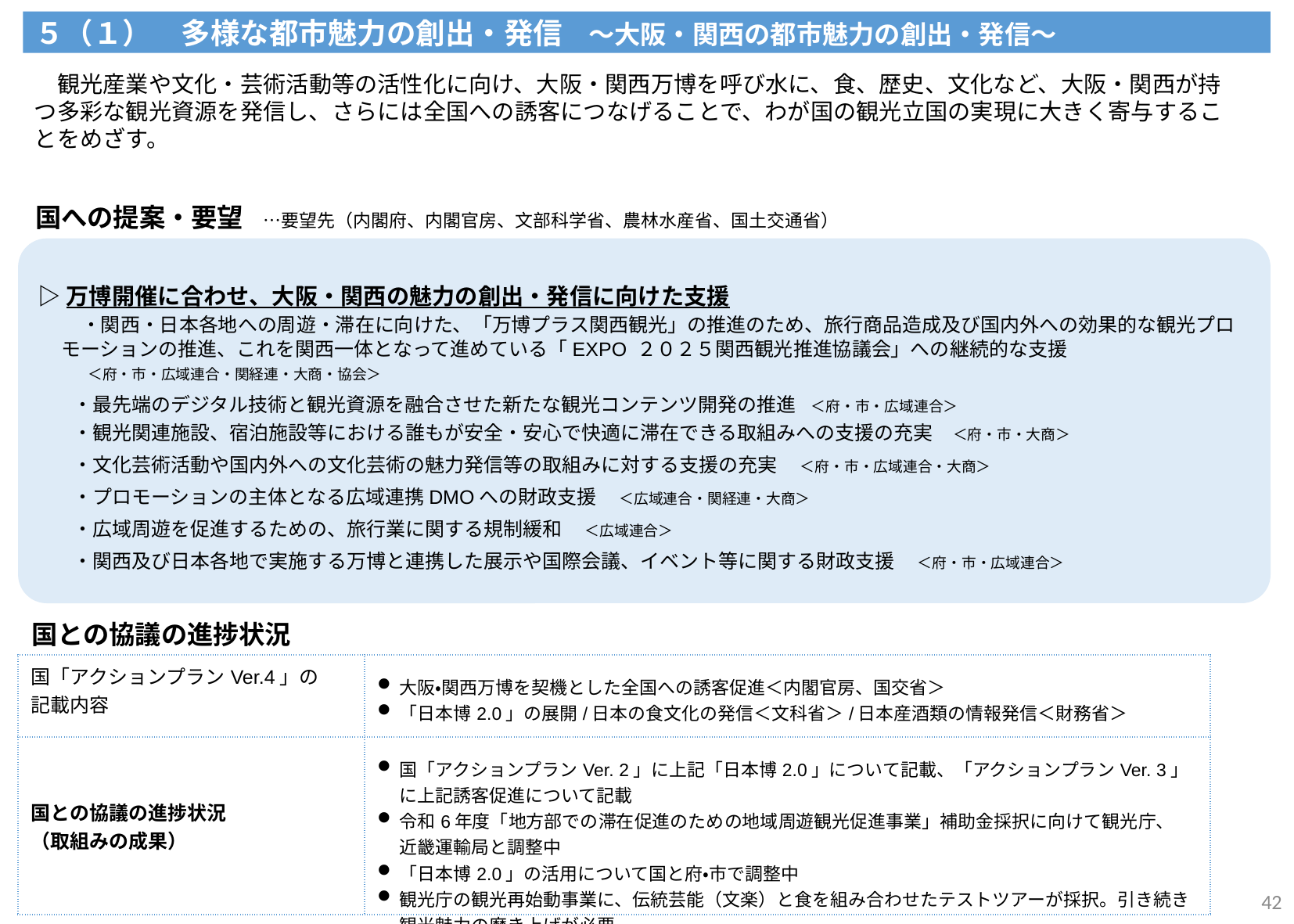

５（１）　多様な都市魅力の創出・発信　～大阪・関西の都市魅力の創出・発信～
　観光産業や文化・芸術活動等の活性化に向け、大阪・関西万博を呼び水に、食、歴史、文化など、大阪・関西が持つ多彩な観光資源を発信し、さらには全国への誘客につなげることで、わが国の観光立国の実現に大きく寄与することをめざす。
国への提案・要望　…要望先（内閣府、内閣官房、文部科学省、農林水産省、国土交通省）
▷万博開催に合わせ、大阪・関西の魅力の創出・発信に向けた支援
   　・関西・日本各地への周遊・滞在に向けた、「万博プラス関西観光」の推進のため、旅行商品造成及び国内外への効果的な観光プロモーションの推進、これを関西一体となって進めている「EXPO ２０２５関西観光推進協議会」への継続的な支援
　＜府・市・広域連合・関経連・大商・協会＞
・最先端のデジタル技術と観光資源を融合させた新たな観光コンテンツ開発の推進　＜府・市・広域連合＞
・観光関連施設、宿泊施設等における誰もが安全・安心で快適に滞在できる取組みへの支援の充実　＜府・市・大商＞
・文化芸術活動や国内外への文化芸術の魅力発信等の取組みに対する支援の充実　＜府・市・広域連合・大商＞
・プロモーションの主体となる広域連携DMOへの財政支援　＜広域連合・関経連・大商＞
・広域周遊を促進するための、旅行業に関する規制緩和　＜広域連合＞
・関西及び日本各地で実施する万博と連携した展示や国際会議、イベント等に関する財政支援　＜府・市・広域連合＞
国との協議の進捗状況
| 国「アクションプランVer.4」の 記載内容 | 大阪・関西万博を契機とした全国への誘客促進＜内閣官房、国交省＞ 「⽇本博2.0」の展開/日本の食文化の発信＜文科省＞/日本産酒類の情報発信＜財務省＞ |
| --- | --- |
| 国との協議の進捗状況 （取組みの成果） | 国「アクションプランVer. 2」に上記「日本博2.0」について記載、「アクションプランVer. 3」に上記誘客促進について記載 令和6年度「地方部での滞在促進のための地域周遊観光促進事業」補助金採択に向けて観光庁、 　 近畿運輸局と調整中 「日本博2.0」の活用について国と府・市で調整中 観光庁の観光再始動事業に、伝統芸能（文楽）と食を組み合わせたテストツアーが採択。引き続き観光魅力の磨き上げが必要。 |

42